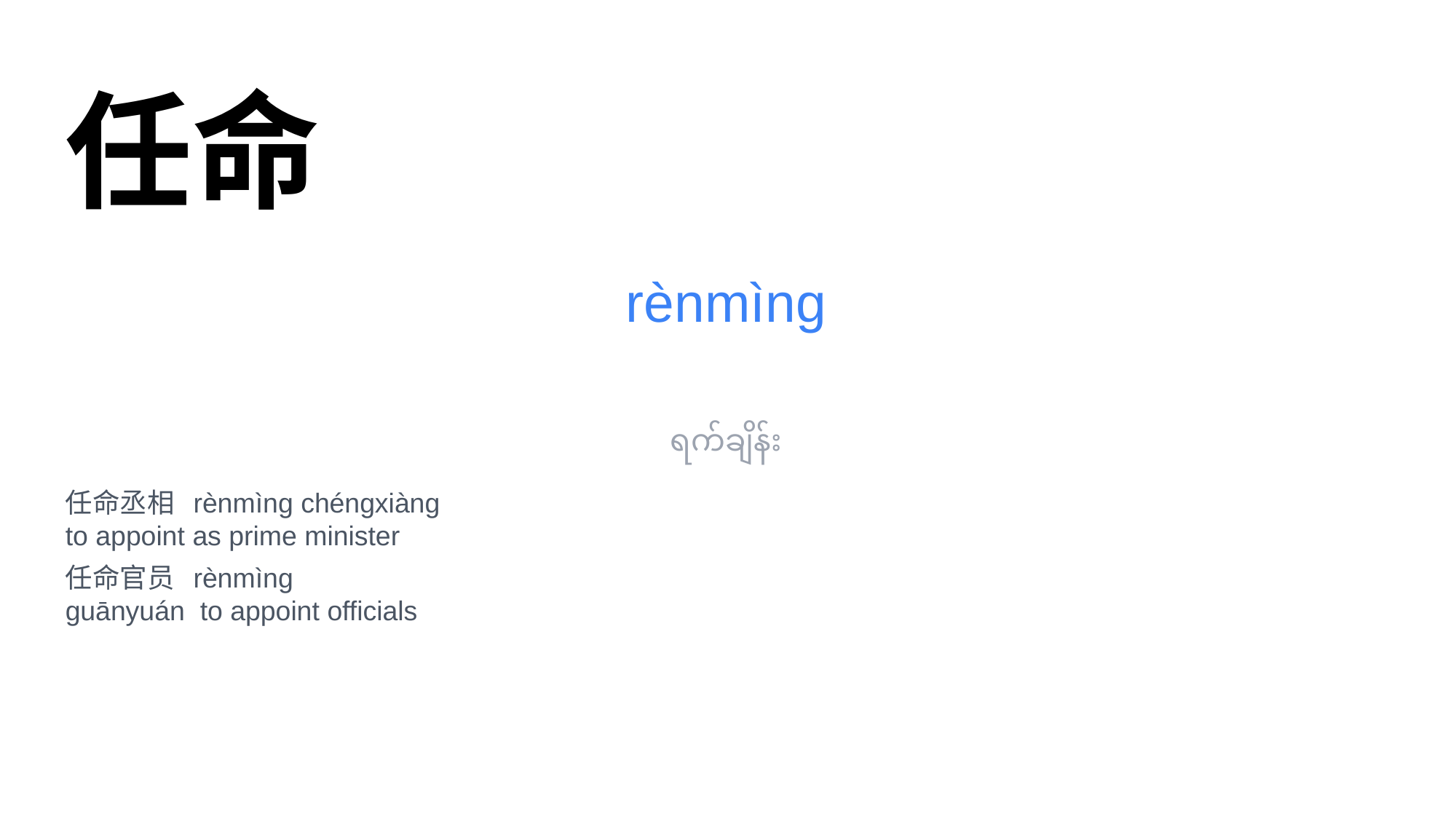

任命
rènmìng

ရက်ချိန်း
任命丞相  rènmìng chéngxiàng
to appoint as prime minister
任命官员  rènmìng
guānyuán  to appoint officials